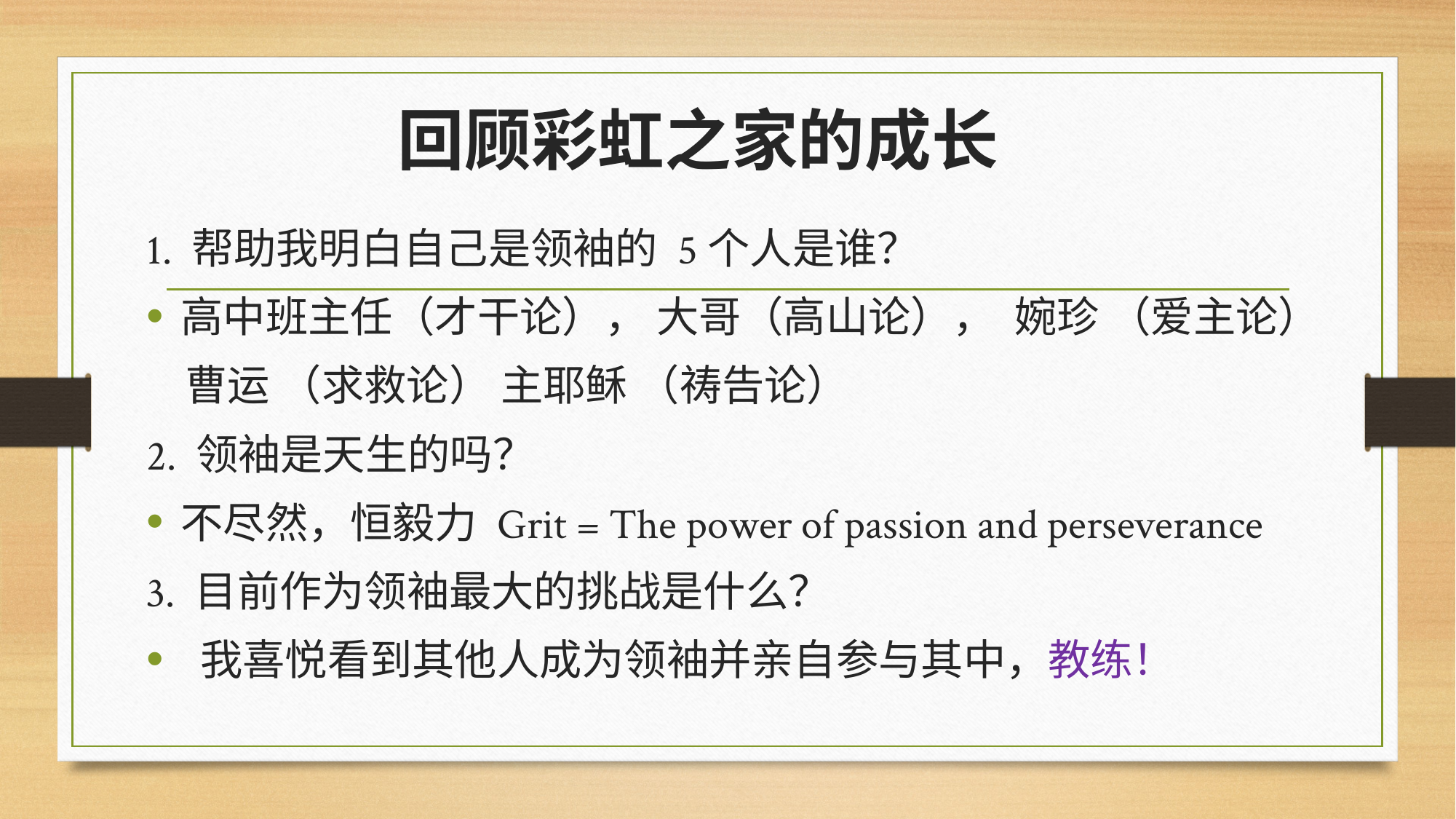

# 回顾彩虹之家的成长
1. 帮助我明白自己是领袖的 5个人是谁？
高中班主任（才干论）， 大哥（高山论），  婉珍 （爱主论）
   曹运 （求救论） 主耶稣 （祷告论）
2. 领袖是天生的吗？
不尽然，恒毅力 Grit = The power of passion and perseverance
3. 目前作为领袖最大的挑战是什么？
 我喜悦看到其他人成为领袖并亲自参与其中，教练！